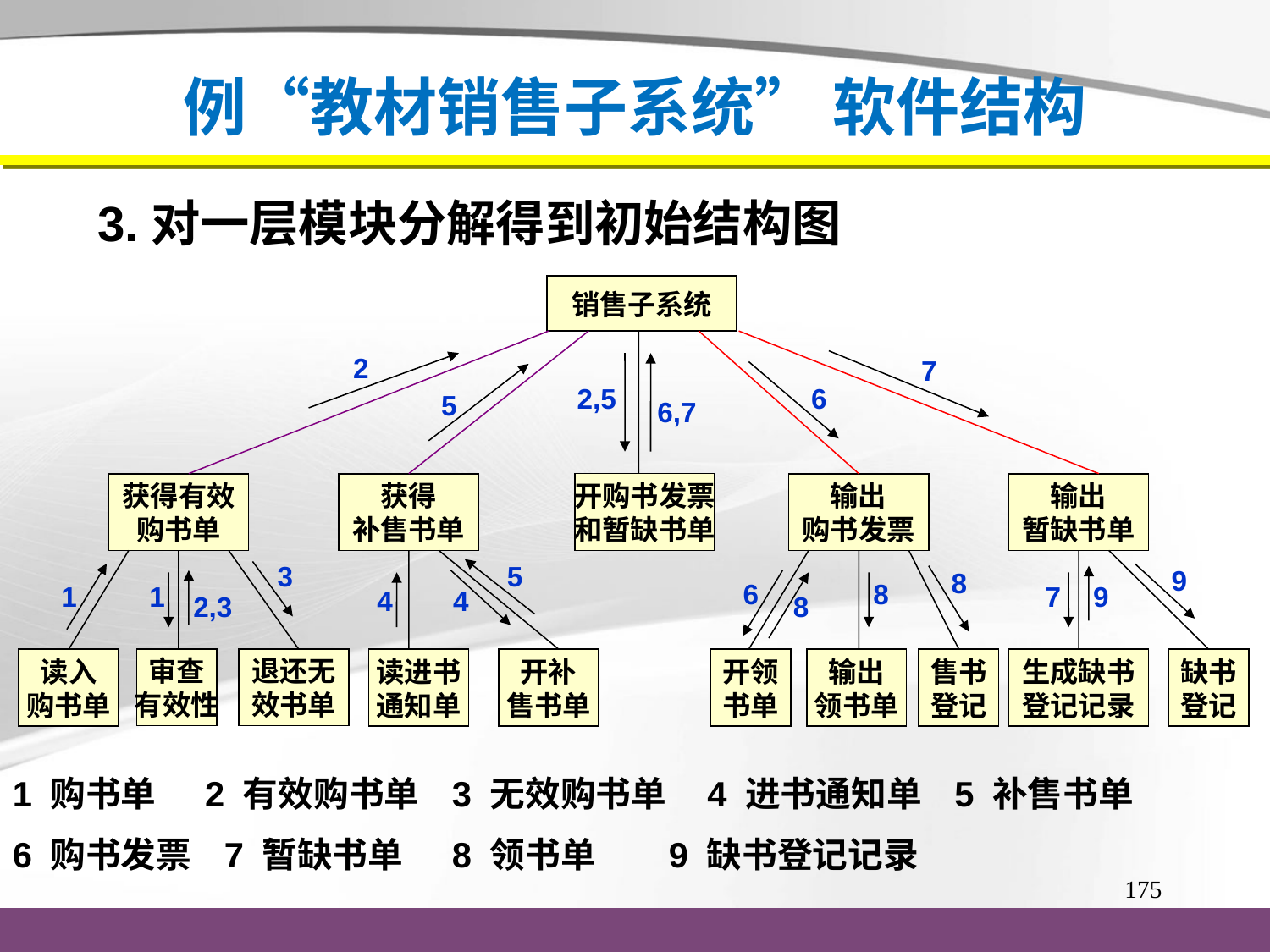

# 例“教材销售子系统” 软件结构
3.对一层模块分解得到初始结构图
销售子系统

2
7

2,5
6
5
6,7
开购书发票
和暂缺书单
获得有效
购书单
获得
补售书单
输出
购书发票
输出
暂缺书单

3
5
9

8

6

8
1
1

7

9
4
4
2,3
8
读入
购书单
审查
有效性
退还无
效书单
读进书
通知单
开补
售书单
开领
书单
输出
领书单
售书
登记
生成缺书
登记记录
缺书
登记
1 购书单     2 有效购书单   3 无效购书单    4 进书通知单   5 补售书单
6 购书发票   7 暂缺书单     8 领书单        9 缺书登记记录
175